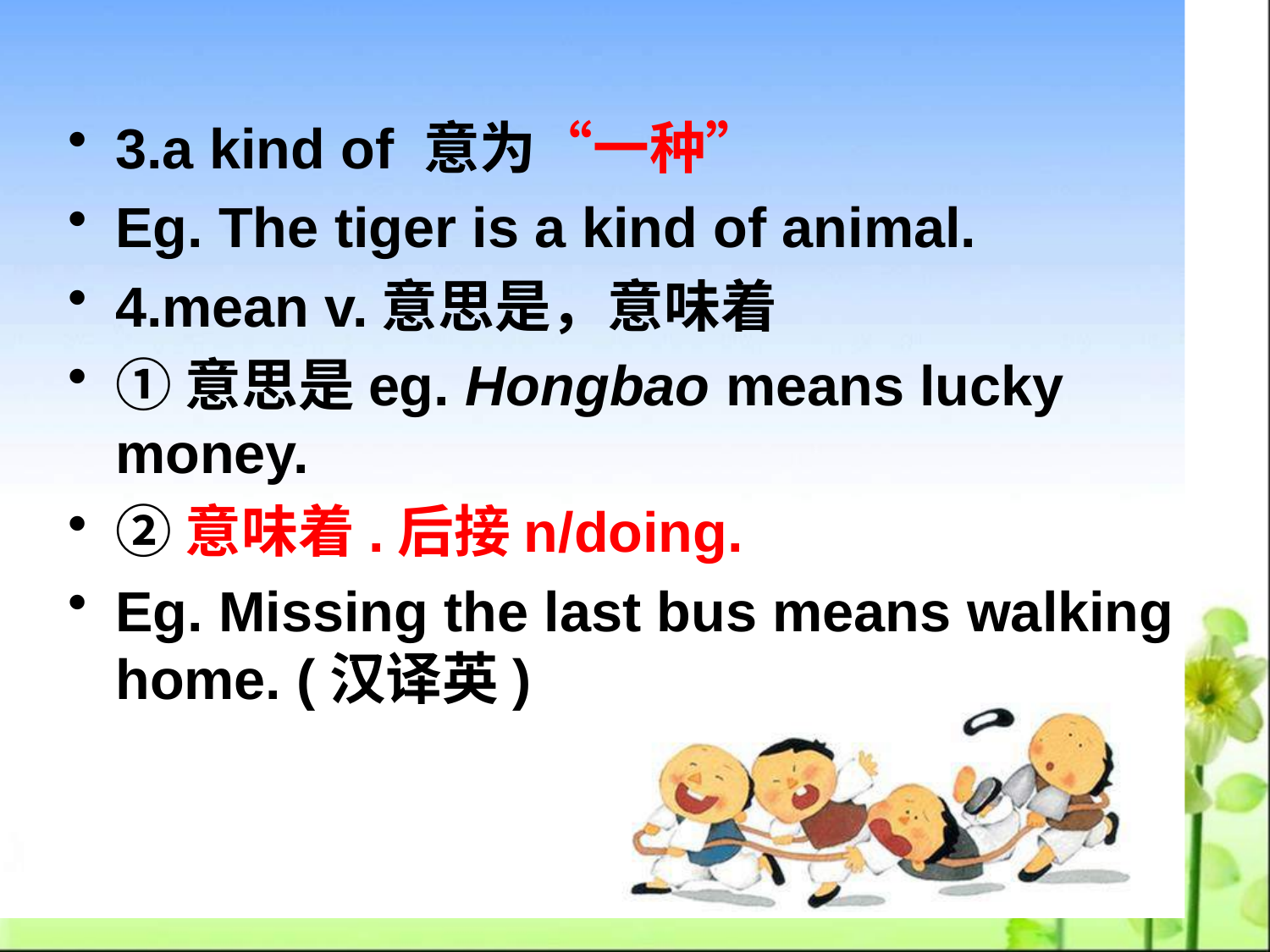

3.a kind of 意为“一种”
Eg. The tiger is a kind of animal.
4.mean v.意思是，意味着
①意思是eg. Hongbao means lucky money.
②意味着.后接n/doing.
Eg. Missing the last bus means walking home. (汉译英)